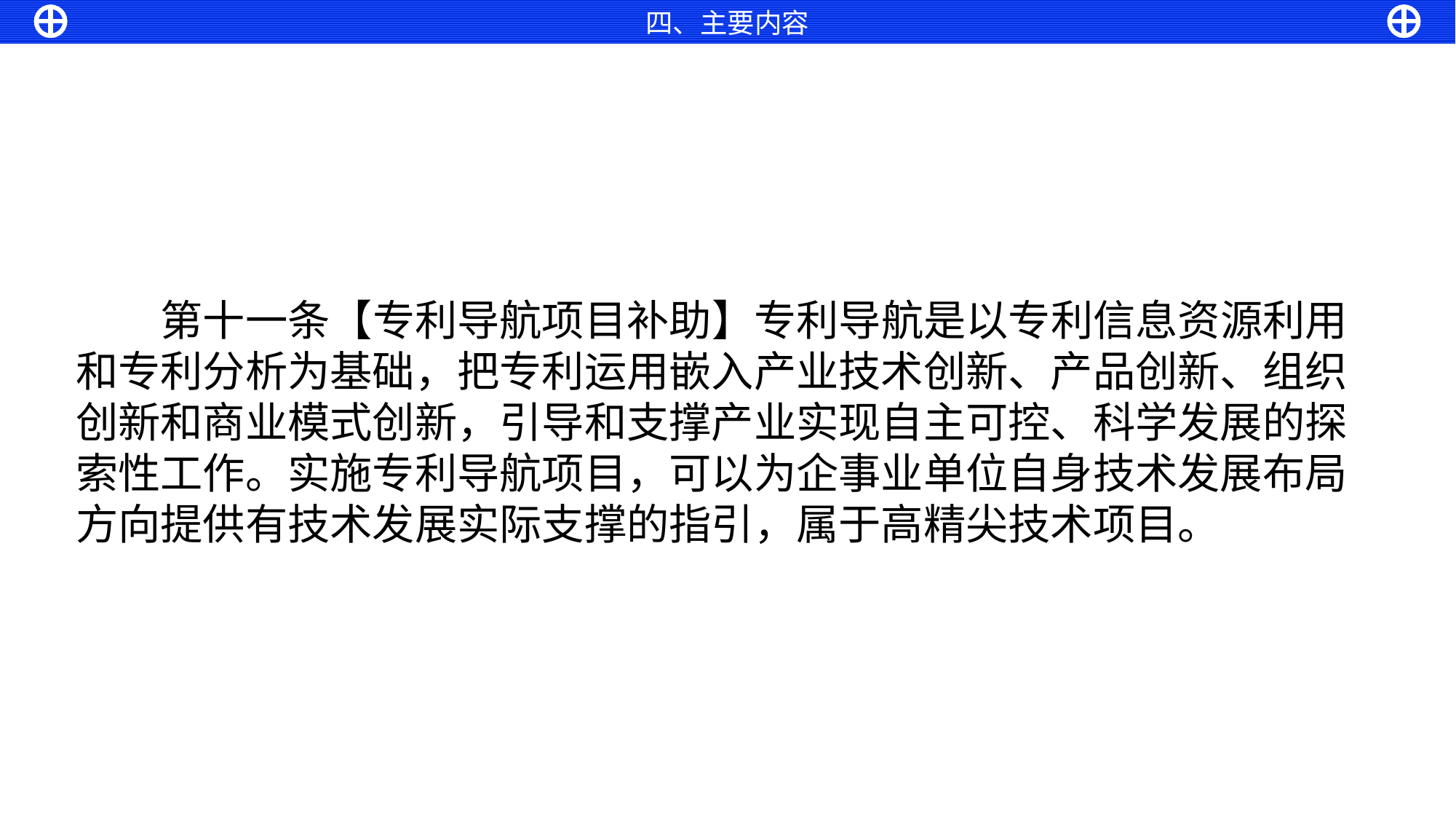

四、主要内容

第十一条【专利导航项目补助】专利导航是以专利信息资源利用和专利分析为基础，把专利运用嵌入产业技术创新、产品创新、组织创新和商业模式创新，引导和支撑产业实现自主可控、科学发展的探索性工作。实施专利导航项目，可以为企事业单位自身技术发展布局方向提供有技术发展实际支撑的指引，属于高精尖技术项目。